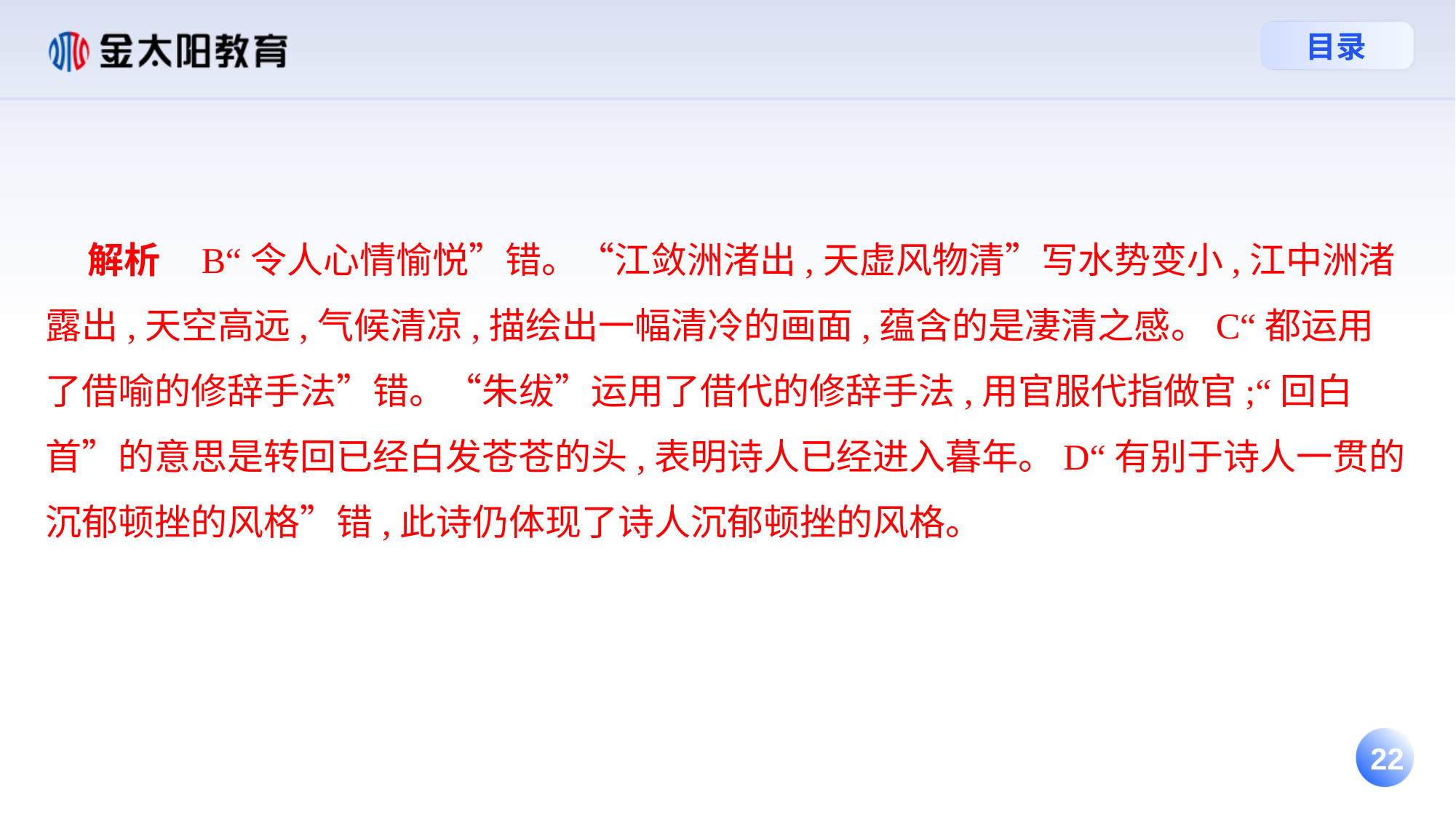

解析    B“令人心情愉悦”错。“江敛洲渚出,天虚风物清”写水势变小,江中洲渚露出,天空高远,气候清凉,描绘出一幅清冷的画面,蕴含的是凄清之感。C“都运用了借喻的修辞手法”错。“朱绂”运用了借代的修辞手法,用官服代指做官;“回白首”的意思是转回已经白发苍苍的头,表明诗人已经进入暮年。D“有别于诗人一贯的沉郁顿挫的风格”错,此诗仍体现了诗人沉郁顿挫的风格。